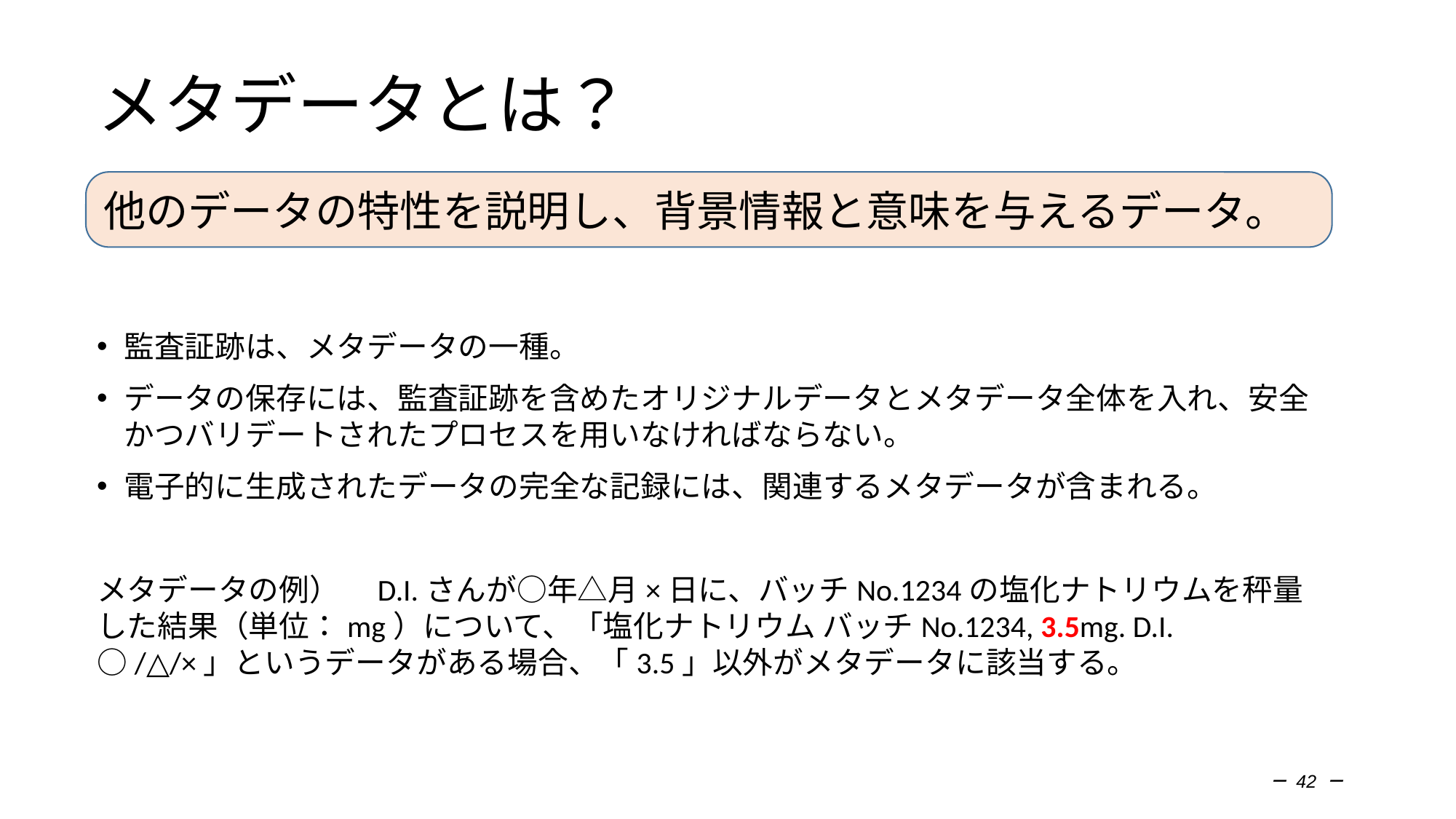

# メタデータとは？
他のデータの特性を説明し、背景情報と意味を与えるデータ。
監査証跡は、メタデータの一種。
データの保存には、監査証跡を含めたオリジナルデータとメタデータ全体を入れ、安全かつバリデートされたプロセスを用いなければならない。
電子的に生成されたデータの完全な記録には、関連するメタデータが含まれる。

メタデータの例）　D.I.さんが○年△月×日に、バッチNo.1234の塩化ナトリウムを秤量した結果（単位：mg）について、「塩化ナトリウム バッチNo.1234, 3.5mg. D.I.　○/△/×」というデータがある場合、「3.5」以外がメタデータに該当する。
－ 42 －